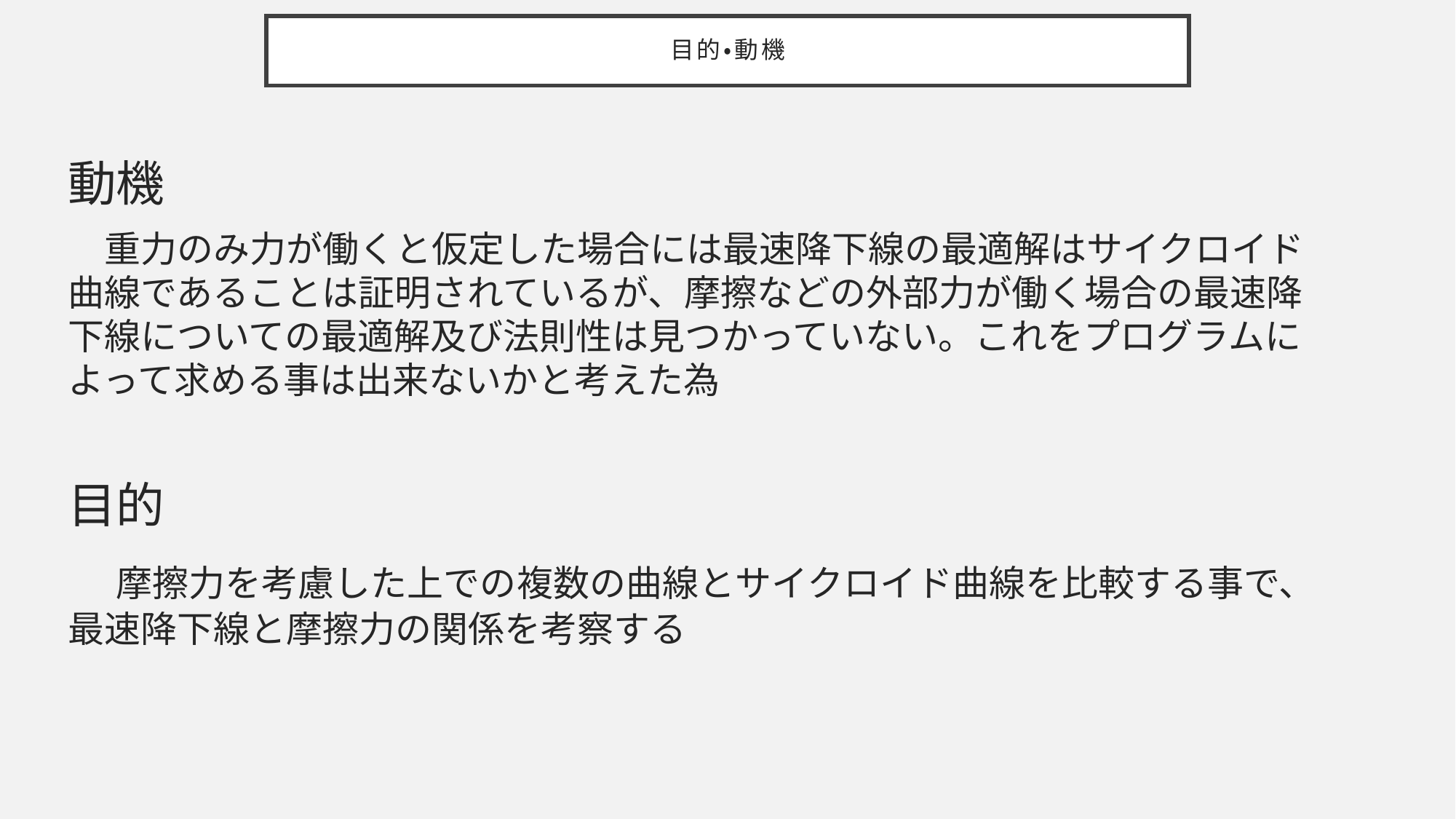

# 目的・動機
動機
　重力のみ力が働くと仮定した場合には最速降下線の最適解はサイクロイド曲線であることは証明されているが、摩擦などの外部力が働く場合の最速降下線についての最適解及び法則性は見つかっていない。これをプログラムによって求める事は出来ないかと考えた為

目的
　摩擦力を考慮した上での複数の曲線とサイクロイド曲線を比較する事で、最速降下線と摩擦力の関係を考察する